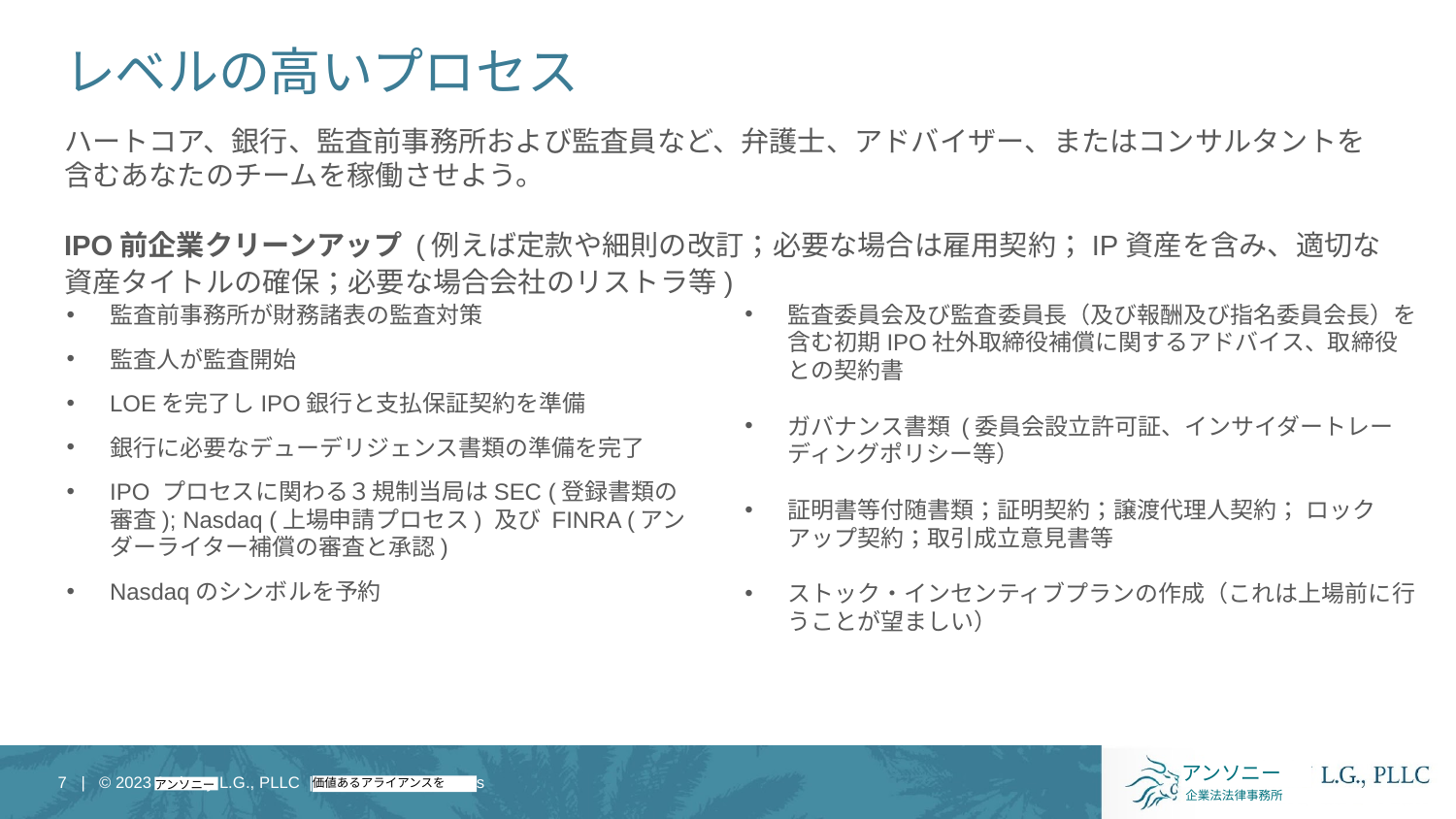

# レベルの高いプロセス
ハートコア、銀行、監査前事務所および監査員など、弁護士、アドバイザー、またはコンサルタントを含むあなたのチームを稼働させよう。

IPO前企業クリーンアップ (例えば定款や細則の改訂；必要な場合は雇用契約；IP資産を含み、適切な資産タイトルの確保；必要な場合会社のリストラ等)
監査委員会及び監査委員長（及び報酬及び指名委員会長）を含む初期IPO社外取締役補償に関するアドバイス、取締役との契約書
ガバナンス書類 (委員会設立許可証、インサイダートレーディングポリシー等）
証明書等付随書類；証明契約；譲渡代理人契約； ロックアップ契約；取引成立意見書等
ストック・インセンティブプランの作成（これは上場前に行うことが望ましい）
監査前事務所が財務諸表の監査対策
監査人が監査開始
LOEを完了しIPO銀行と支払保証契約を準備
銀行に必要なデューデリジェンス書類の準備を完了
IPO プロセスに関わる３規制当局はSEC (登録書類の審査); Nasdaq (上場申請プロセス) 及び FINRA (アンダーライター補償の審査と承認)
Nasdaqのシンボルを予約

アンソニー
価値あるアライアンスを
アンソニー
企業法法律事務所